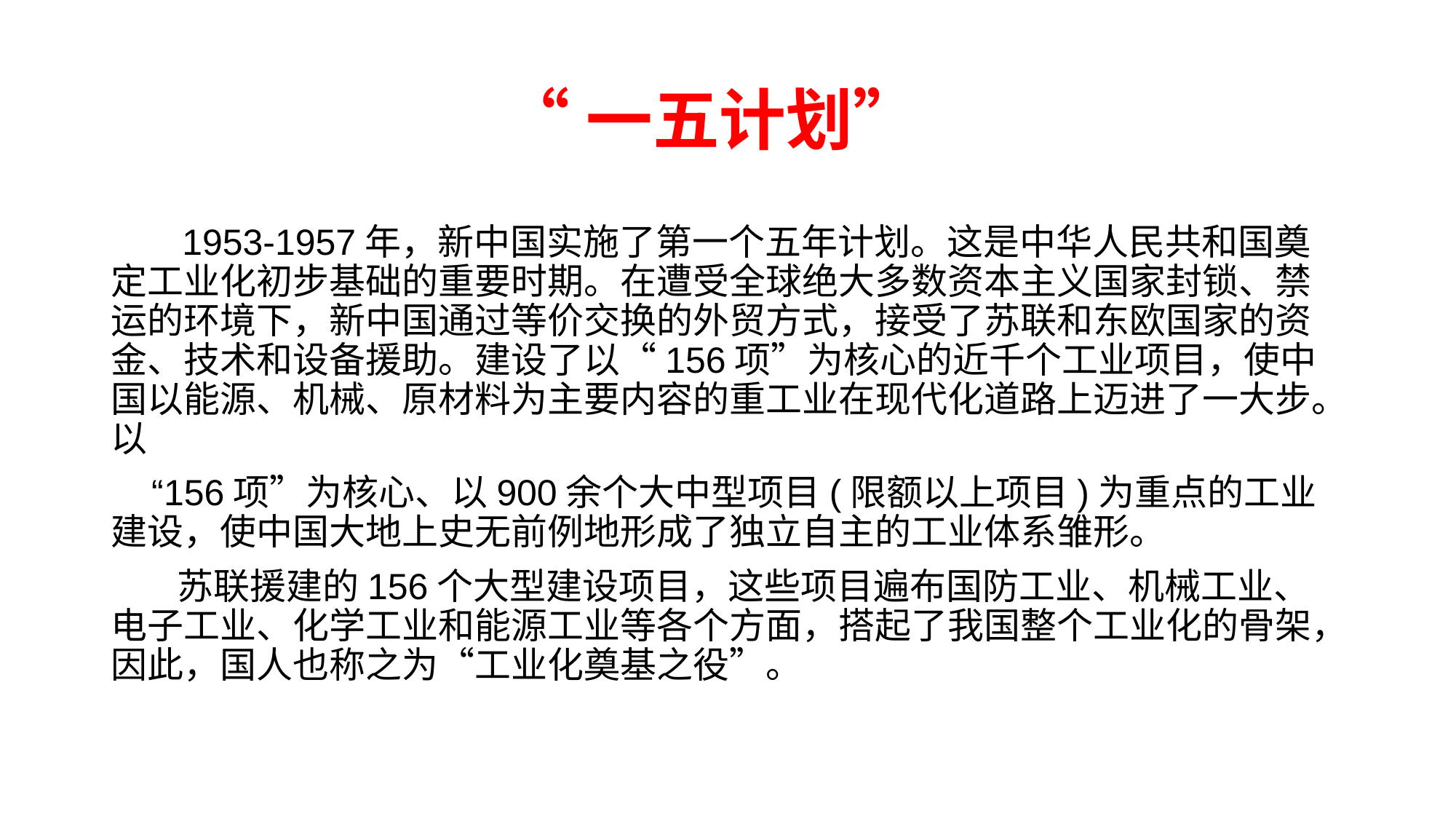

# “一五计划”
       1953-1957年，新中国实施了第一个五年计划。这是中华人民共和国奠定工业化初步基础的重要时期。在遭受全球绝大多数资本主义国家封锁、禁运的环境下，新中国通过等价交换的外贸方式，接受了苏联和东欧国家的资金、技术和设备援助。建设了以“156项”为核心的近千个工业项目，使中国以能源、机械、原材料为主要内容的重工业在现代化道路上迈进了一大步。以
    “156项”为核心、以900余个大中型项目(限额以上项目)为重点的工业建设，使中国大地上史无前例地形成了独立自主的工业体系雏形。
       苏联援建的156个大型建设项目，这些项目遍布国防工业、机械工业、电子工业、化学工业和能源工业等各个方面，搭起了我国整个工业化的骨架，因此，国人也称之为“工业化奠基之役”。